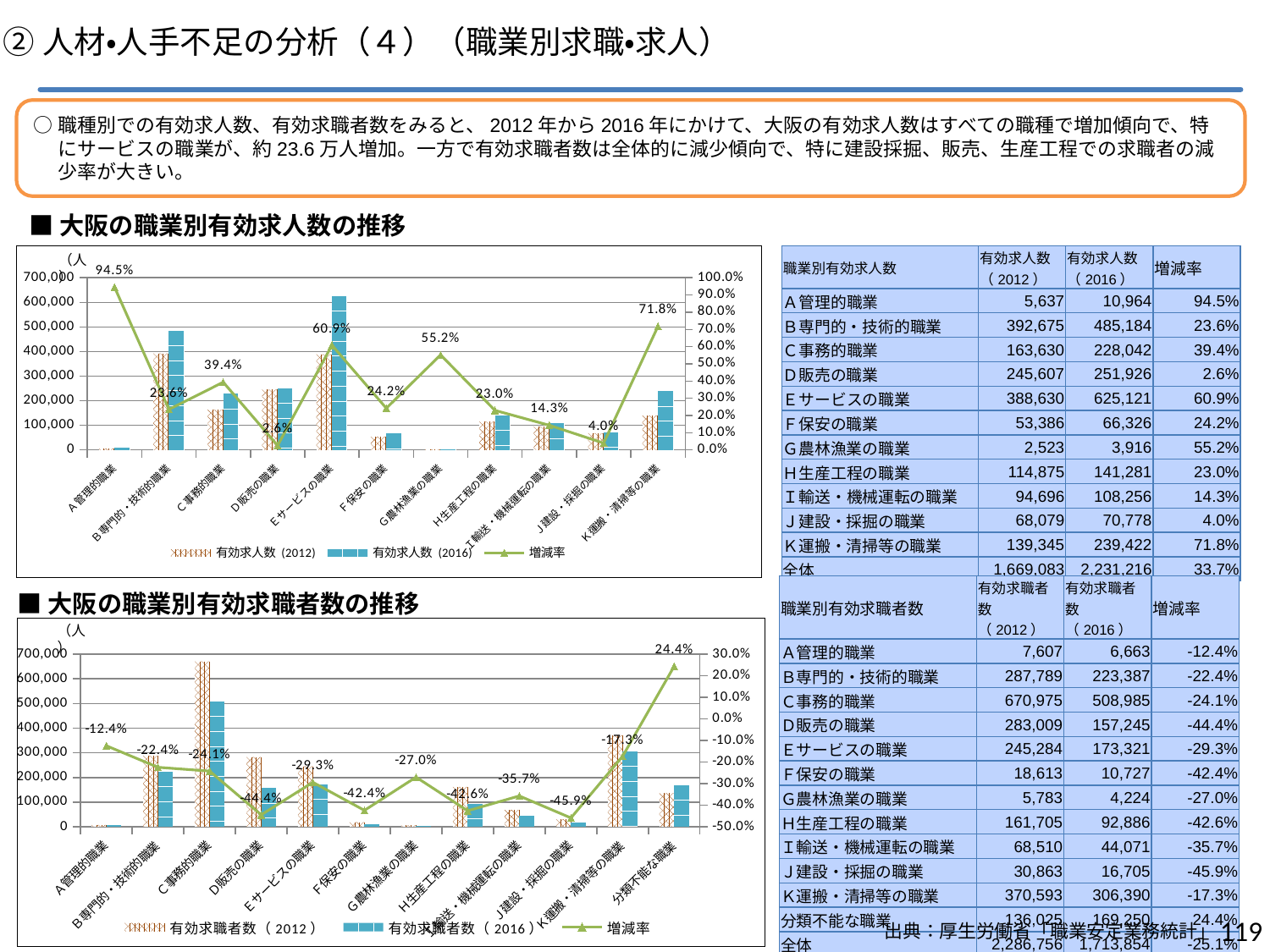

②人材・人手不足の分析（４）（職業別求職・求人）
○職種別での有効求人数、有効求職者数をみると、2012年から2016年にかけて、大阪の有効求人数はすべての職種で増加傾向で、特にサービスの職業が、約23.6万人増加。一方で有効求職者数は全体的に減少傾向で、特に建設採掘、販売、生産工程での求職者の減少率が大きい。
■大阪の職業別有効求人数の推移

### Chart

| Category | 有効求人数 (2012) | 有効求人数 (2016) | 増減率 |
|---|---|---|---|
| Ａ管理的職業 | 5637.0 | 10964.0 | 0.945006208976406 |
| Ｂ専門的・技術的職業 | 392675.0 | 485184.0 | 0.23558668109759984 |
| Ｃ事務的職業 | 163630.0 | 228042.0 | 0.3936441972743389 |
| Ｄ販売の職業 | 245607.0 | 251926.0 | 0.025728094068980134 |
| Ｅサービスの職業 | 388630.0 | 625121.0 | 0.6085248179502356 |
| Ｆ保安の職業 | 53386.0 | 66326.0 | 0.242385644176376 |
| Ｇ農林漁業の職業 | 2523.0 | 3916.0 | 0.5521204914783993 |
| Ｈ生産工程の職業 | 114875.0 | 141281.0 | 0.22986724700761718 |
| Ｉ輸送・機械運転の職業 | 94696.0 | 108256.0 | 0.14319506631747914 |
| Ｊ建設・採掘の職業 | 68079.0 | 70778.0 | 0.03964511817153607 |
| Ｋ運搬・清掃等の職業 | 139345.0 | 239422.0 | 0.7181958448455278 |
| 職業別有効求人数 | 有効求人数 （2012） | 有効求人数 （2016） | 増減率 |
| --- | --- | --- | --- |
| Ａ管理的職業 | 5,637 | 10,964 | 94.5% |
| Ｂ専門的・技術的職業 | 392,675 | 485,184 | 23.6% |
| Ｃ事務的職業 | 163,630 | 228,042 | 39.4% |
| Ｄ販売の職業 | 245,607 | 251,926 | 2.6% |
| Ｅサービスの職業 | 388,630 | 625,121 | 60.9% |
| Ｆ保安の職業 | 53,386 | 66,326 | 24.2% |
| Ｇ農林漁業の職業 | 2,523 | 3,916 | 55.2% |
| Ｈ生産工程の職業 | 114,875 | 141,281 | 23.0% |
| Ｉ輸送・機械運転の職業 | 94,696 | 108,256 | 14.3% |
| Ｊ建設・採掘の職業 | 68,079 | 70,778 | 4.0% |
| Ｋ運搬・清掃等の職業 | 139,345 | 239,422 | 71.8% |
| 全体 | 1,669,083 | 2,231,216 | 33.7% |
（人）
| 職業別有効求職者数 | 有効求職者数 （2012） | 有効求職者数 （2016） | 増減率 |
| --- | --- | --- | --- |
| Ａ管理的職業 | 7,607 | 6,663 | -12.4% |
| Ｂ専門的・技術的職業 | 287,789 | 223,387 | -22.4% |
| Ｃ事務的職業 | 670,975 | 508,985 | -24.1% |
| Ｄ販売の職業 | 283,009 | 157,245 | -44.4% |
| Ｅサービスの職業 | 245,284 | 173,321 | -29.3% |
| Ｆ保安の職業 | 18,613 | 10,727 | -42.4% |
| Ｇ農林漁業の職業 | 5,783 | 4,224 | -27.0% |
| Ｈ生産工程の職業 | 161,705 | 92,886 | -42.6% |
| Ｉ輸送・機械運転の職業 | 68,510 | 44,071 | -35.7% |
| Ｊ建設・採掘の職業 | 30,863 | 16,705 | -45.9% |
| Ｋ運搬・清掃等の職業 | 370,593 | 306,390 | -17.3% |
| 分類不能な職業 | 136,025 | 169,250 | 24.4% |
| 全体 | 2,286,756 | 1,713,854 | -25.1% |
■大阪の職業別有効求職者数の推移

### Chart

| Category | 有効求職者数（2012） | 有効求職者数（2016） | 増減率 |
|---|---|---|---|
| Ａ管理的職業 | 7607.0 | 6663.0 | -0.12409622715919554 |
| Ｂ専門的・技術的職業 | 287789.0 | 223387.0 | -0.22378200695648554 |
| Ｃ事務的職業 | 670975.0 | 508985.0 | -0.24142479227989133 |
| Ｄ販売の職業 | 283009.0 | 157245.0 | -0.44438162743941023 |
| Ｅサービスの職業 | 245284.0 | 173321.0 | -0.2933864418388486 |
| Ｆ保安の職業 | 18613.0 | 10727.0 | -0.4236823725353248 |
| Ｇ農林漁業の職業 | 5783.0 | 4224.0 | -0.2695832612830714 |
| Ｈ生産工程の職業 | 161705.0 | 92886.0 | -0.42558362450140685 |
| Ｉ輸送・機械運転の職業 | 68510.0 | 44071.0 | -0.3567216464749672 |
| Ｊ建設・採掘の職業 | 30863.0 | 16705.0 | -0.458736998995561 |
| Ｋ運搬・清掃等の職業 | 370593.0 | 306390.0 | -0.1732439630538084 |
| 分類不能な職業 | 136025.0 | 169250.0 | 0.24425657048336713 |
（人）
119
出典：厚生労働省「職業安定業務統計」